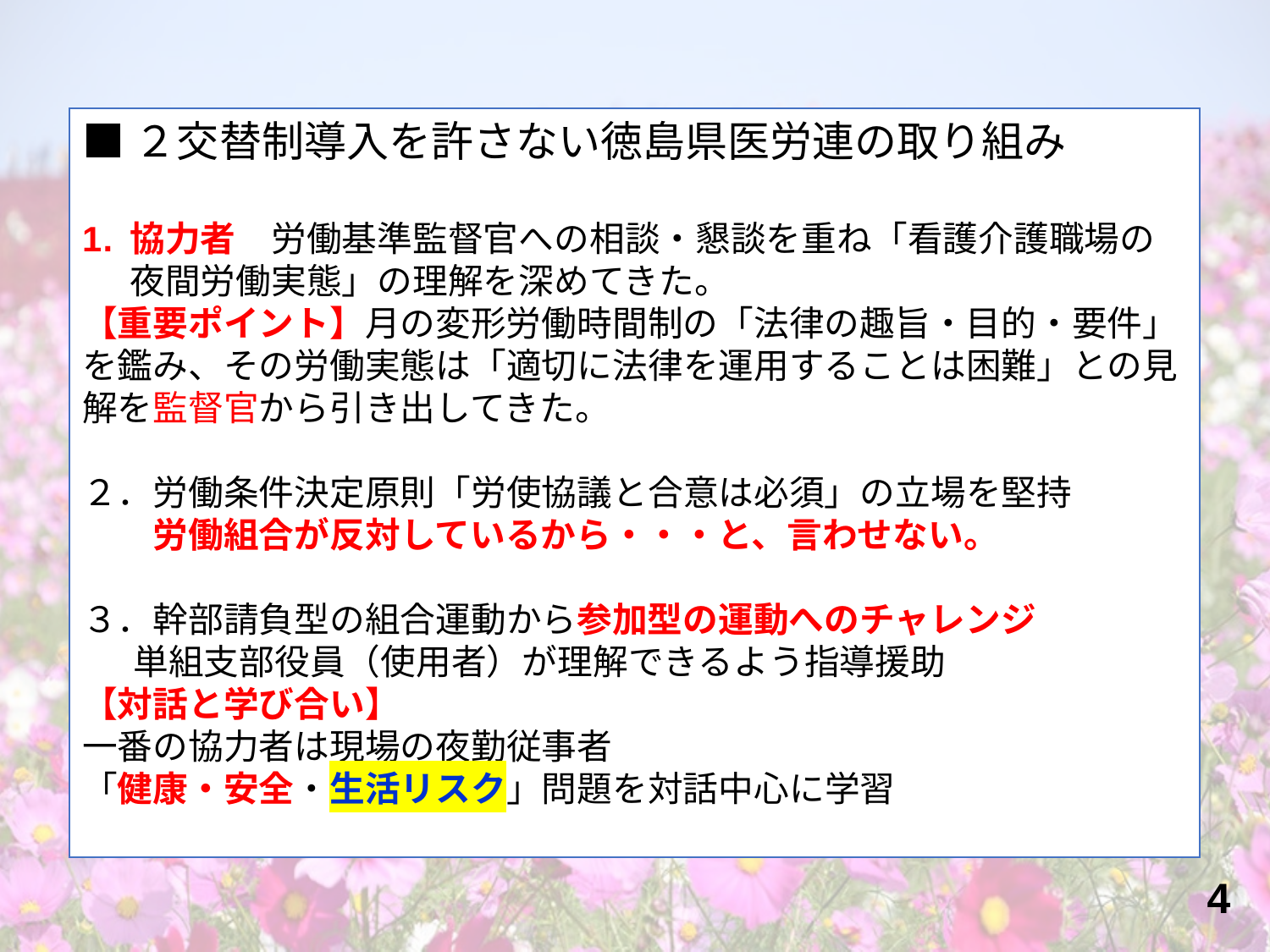

■２交替制導入を許さない徳島県医労連の取り組み

協力者　労働基準監督官への相談・懇談を重ね「看護介護職場の夜間労働実態」の理解を深めてきた。
【重要ポイント】月の変形労働時間制の「法律の趣旨・目的・要件」を鑑み、その労働実態は「適切に法律を運用することは困難」との見解を監督官から引き出してきた。

２．労働条件決定原則「労使協議と合意は必須」の立場を堅持
　　労働組合が反対しているから・・・と、言わせない。

３．幹部請負型の組合運動から参加型の運動へのチャレンジ
　  単組支部役員（使用者）が理解できるよう指導援助
【対話と学び合い】
一番の協力者は現場の夜勤従事者
「健康・安全・生活リスク」問題を対話中心に学習

4